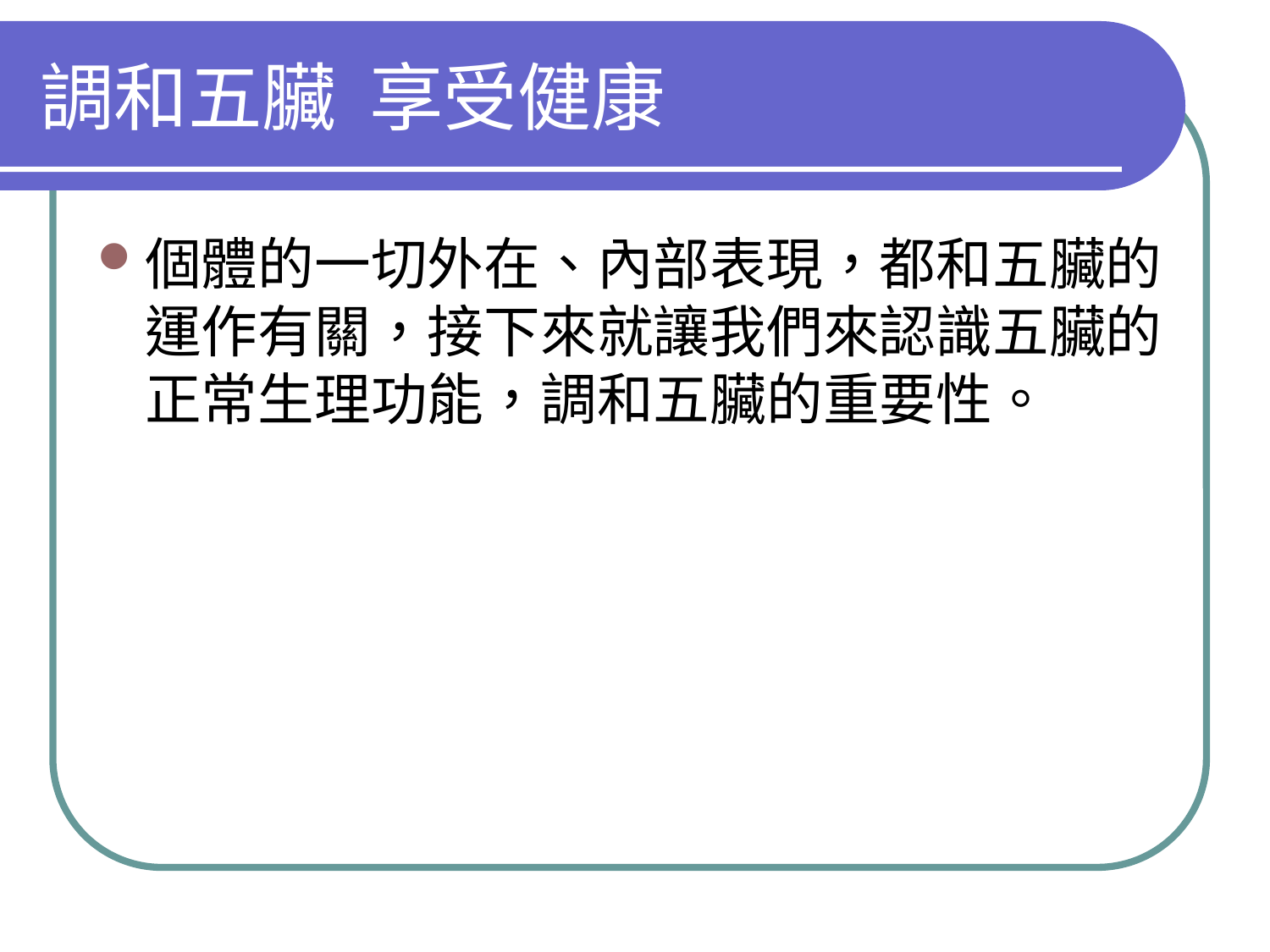

# 調和五臟  享受健康
個體的一切外在、內部表現，都和五臟的運作有關，接下來就讓我們來認識五臟的正常生理功能，調和五臟的重要性。